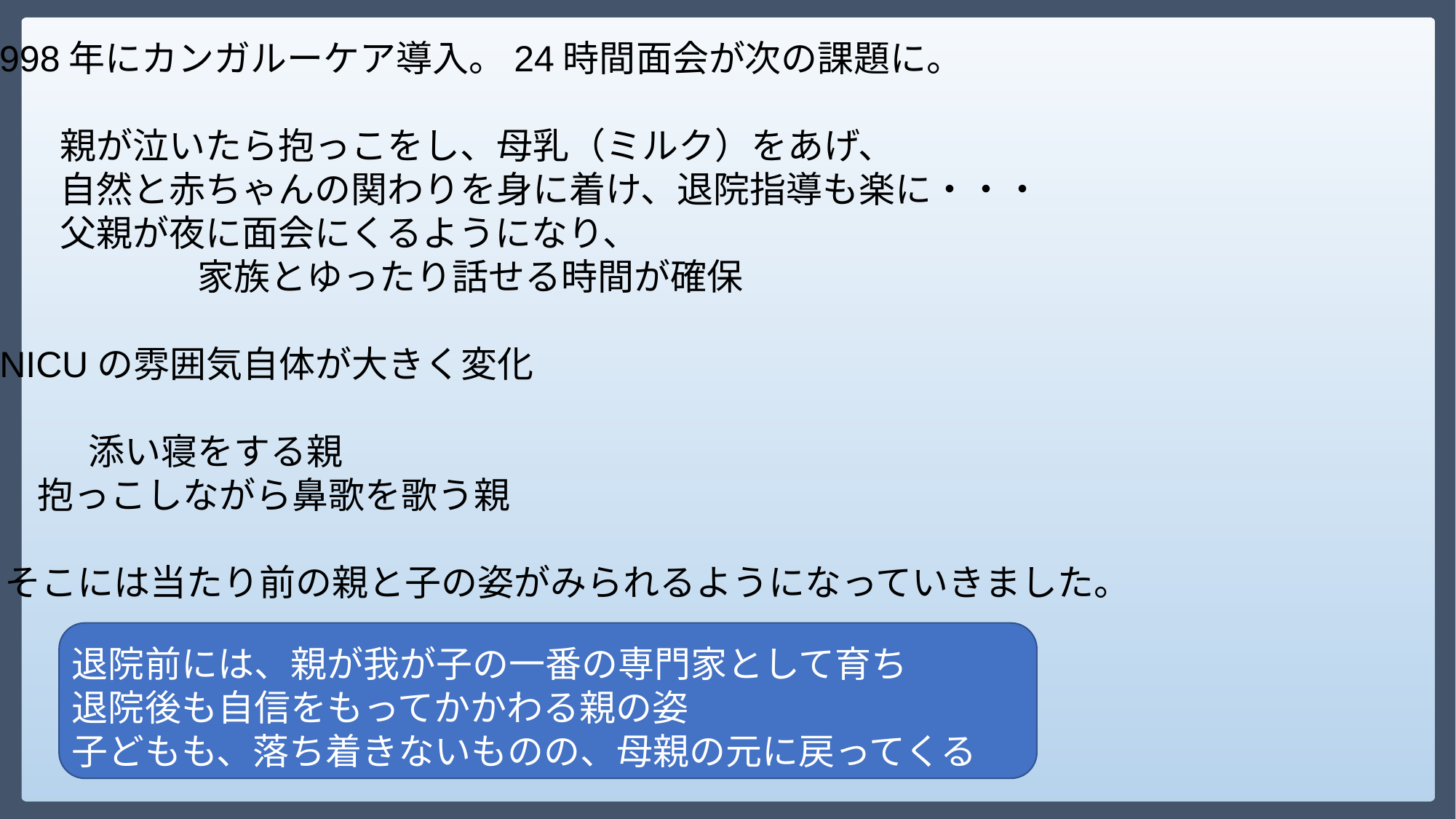

1998年にカンガルーケア導入。24時間面会が次の課題に。

　　 親が泣いたら抱っこをし、母乳（ミルク）をあげ、
　　 自然と赤ちゃんの関わりを身に着け、退院指導も楽に・・・
　　 父親が夜に面会にくるようになり、
　　　　　　家族とゆったり話せる時間が確保

  NICUの雰囲気自体が大きく変化

　　　添い寝をする親
      抱っこしながら鼻歌を歌う親

  そこには当たり前の親と子の姿がみられるようになっていきました。

退院前には、親が我が子の一番の専門家として育ち
退院後も自信をもってかかわる親の姿
子どもも、落ち着きないものの、母親の元に戻ってくる